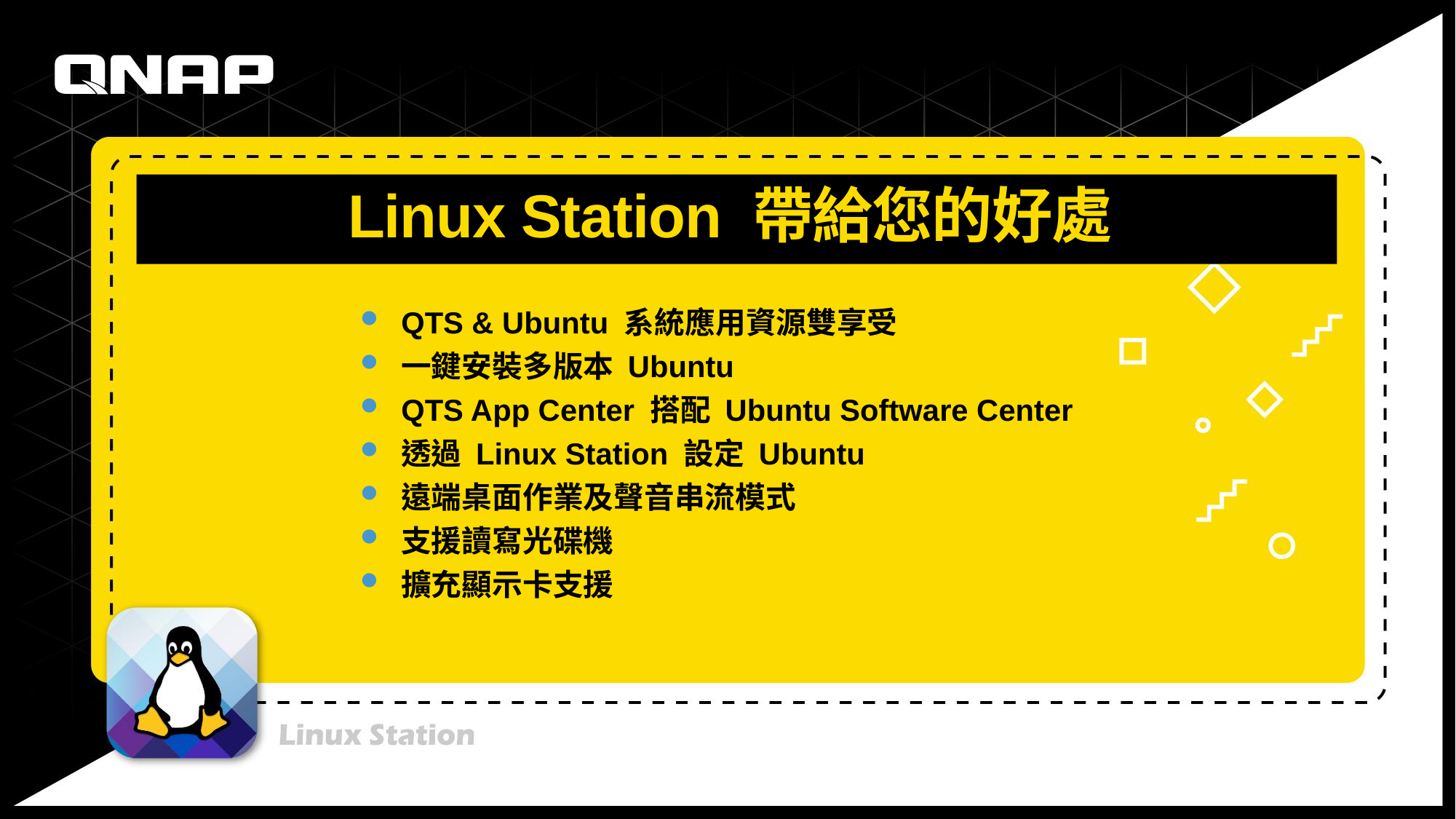

# Linux Station 帶給您的好處
QTS & Ubuntu 系統應用資源雙享受
一鍵安裝多版本 Ubuntu
QTS App Center 搭配 Ubuntu Software Center
透過 Linux Station 設定 Ubuntu
遠端桌面作業及聲音串流模式
支援讀寫光碟機
擴充顯示卡支援